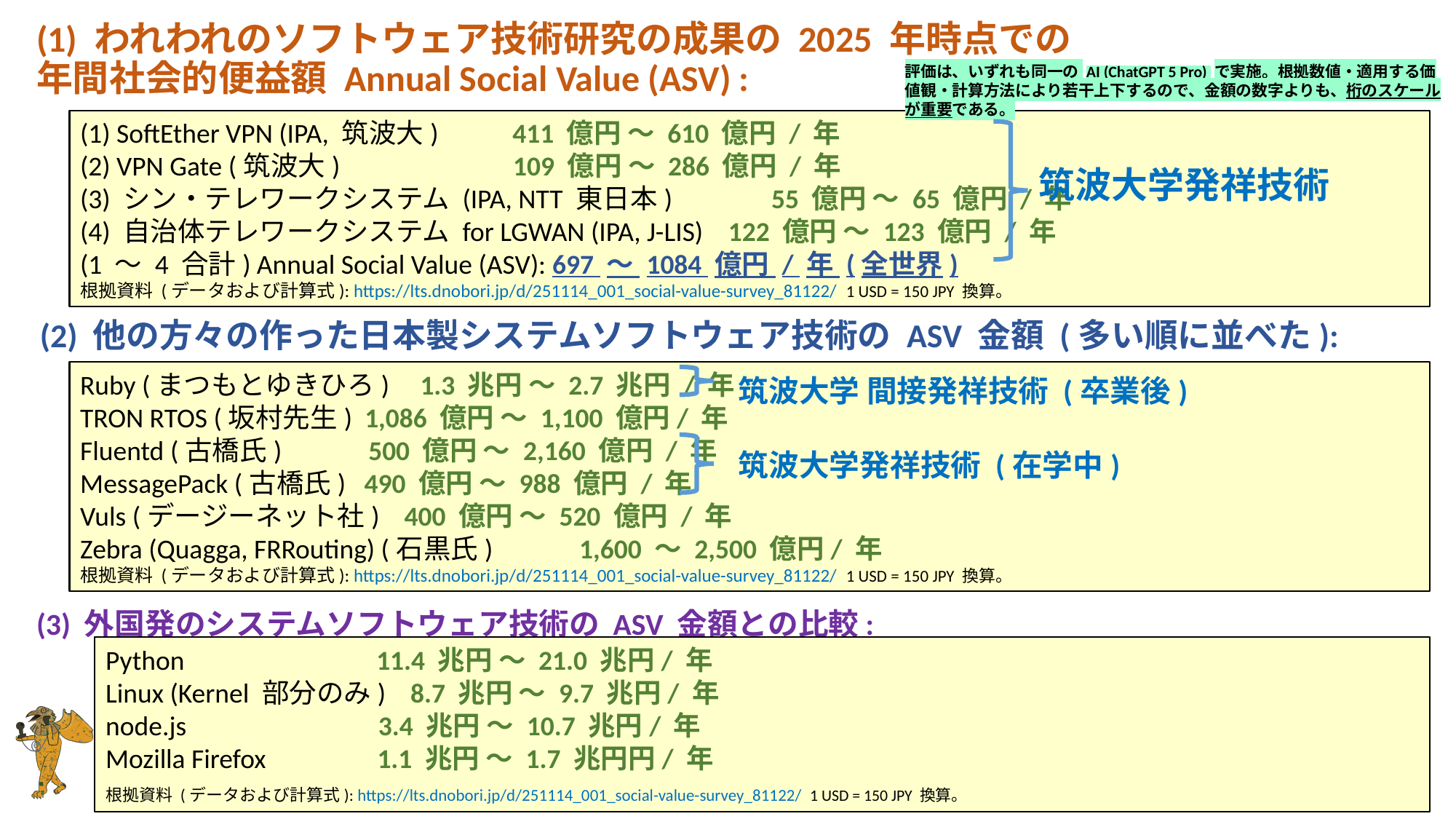

# (1) われわれのソフトウェア技術研究の成果の 2025 年時点での 年間社会的便益額 Annual Social Value (ASV) :
評価は、いずれも同一の AI (ChatGPT 5 Pro) で実施。根拠数値・適用する価値観・計算方法により若干上下するので、金額の数字よりも、桁のスケールが重要である。
(1) SoftEther VPN (IPA, 筑波大)            411 億円 ～ 610 億円 / 年
(2) VPN Gate (筑波大)                            109 億円 ～ 286 億円 / 年
(3) シン・テレワークシステム (IPA, NTT 東日本)                55 億円 ～ 65 億円 / 年
(4) 自治体テレワークシステム for LGWAN (IPA, J-LIS)    122 億円 ～ 123 億円 / 年
(1 ～ 4 合計) Annual Social Value (ASV): 697 ～ 1084 億円 / 年 (全世界)
根拠資料 (データおよび計算式): https://lts.dnobori.jp/d/251114_001_social-value-survey_81122/  1 USD = 150 JPY 換算。

筑波大学発祥技術
(2) 他の方々の作った日本製システムソフトウェア技術の ASV 金額 (多い順に並べた):
Ruby (まつもとゆきひろ)     1.3 兆円 ～ 2.7 兆円 / 年
TRON RTOS (坂村先生)  1,086 億円 ～ 1,100 億円/ 年
Fluentd (古橋氏)              500 億円 ～ 2,160 億円 / 年
MessagePack (古橋氏)   490 億円 ～ 988 億円 / 年
Vuls (デージーネット社)    400 億円 ～ 520 億円 / 年
Zebra (Quagga, FRRouting) (石黒氏)              1,600 ～ 2,500 億円/ 年
根拠資料 (データおよび計算式): https://lts.dnobori.jp/d/251114_001_social-value-survey_81122/  1 USD = 150 JPY 換算。
筑波大学 間接発祥技術 (卒業後)

筑波大学発祥技術 (在学中)
(3) 外国発のシステムソフトウェア技術の ASV 金額との比較:
Python                               11.4 兆円 ～ 21.0 兆円/ 年
Linux (Kernel 部分のみ)    8.7 兆円 ～ 9.7 兆円/ 年
node.js                               3.4 兆円 ～ 10.7 兆円/ 年
Mozilla Firefox                  1.1 兆円 ～ 1.7 兆円円/ 年
根拠資料 (データおよび計算式): https://lts.dnobori.jp/d/251114_001_social-value-survey_81122/  1 USD = 150 JPY 換算。
25